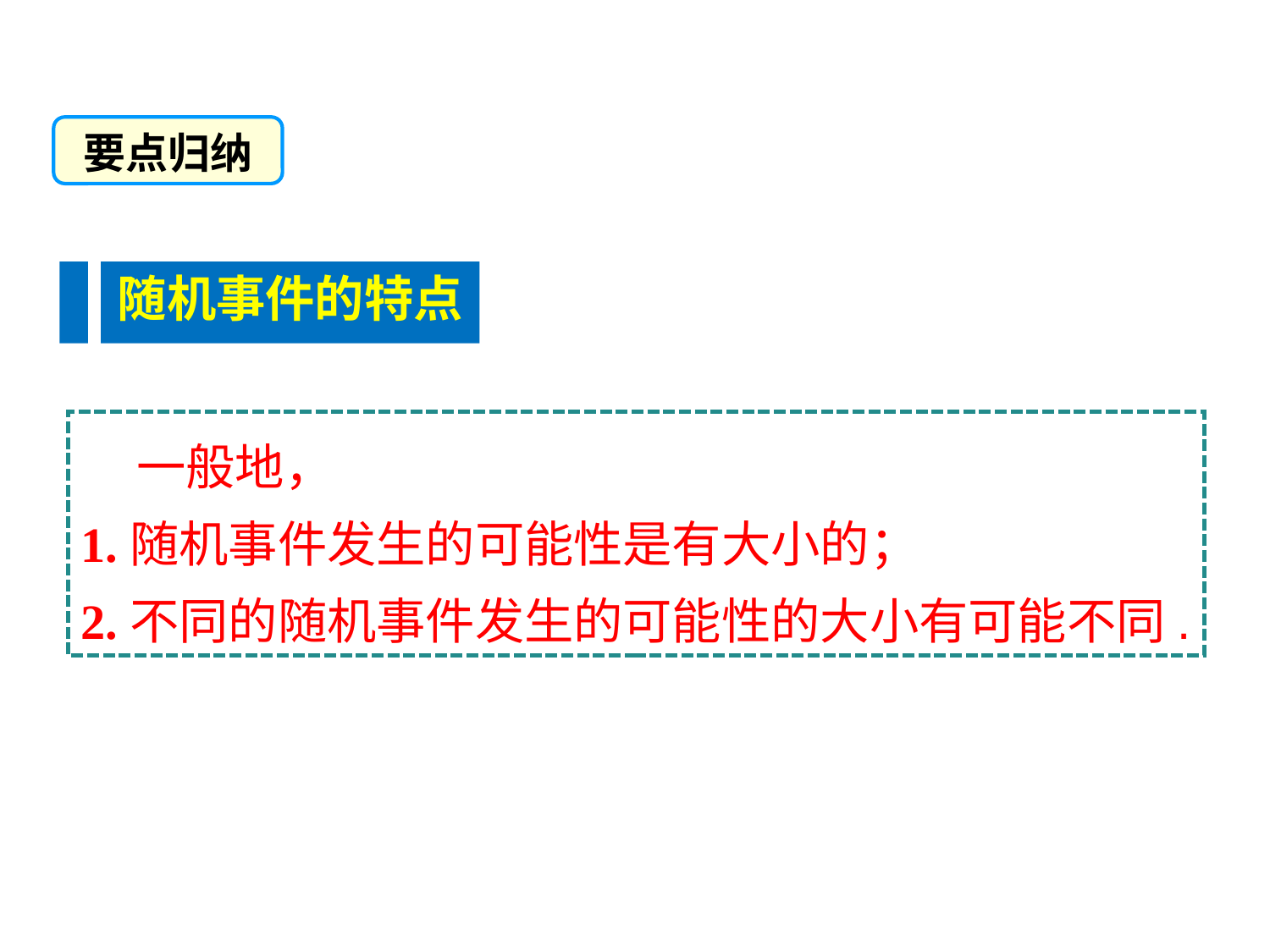

要点归纳

随机事件的特点
    一般地，
1.随机事件发生的可能性是有大小的；
2.不同的随机事件发生的可能性的大小有可能不同.